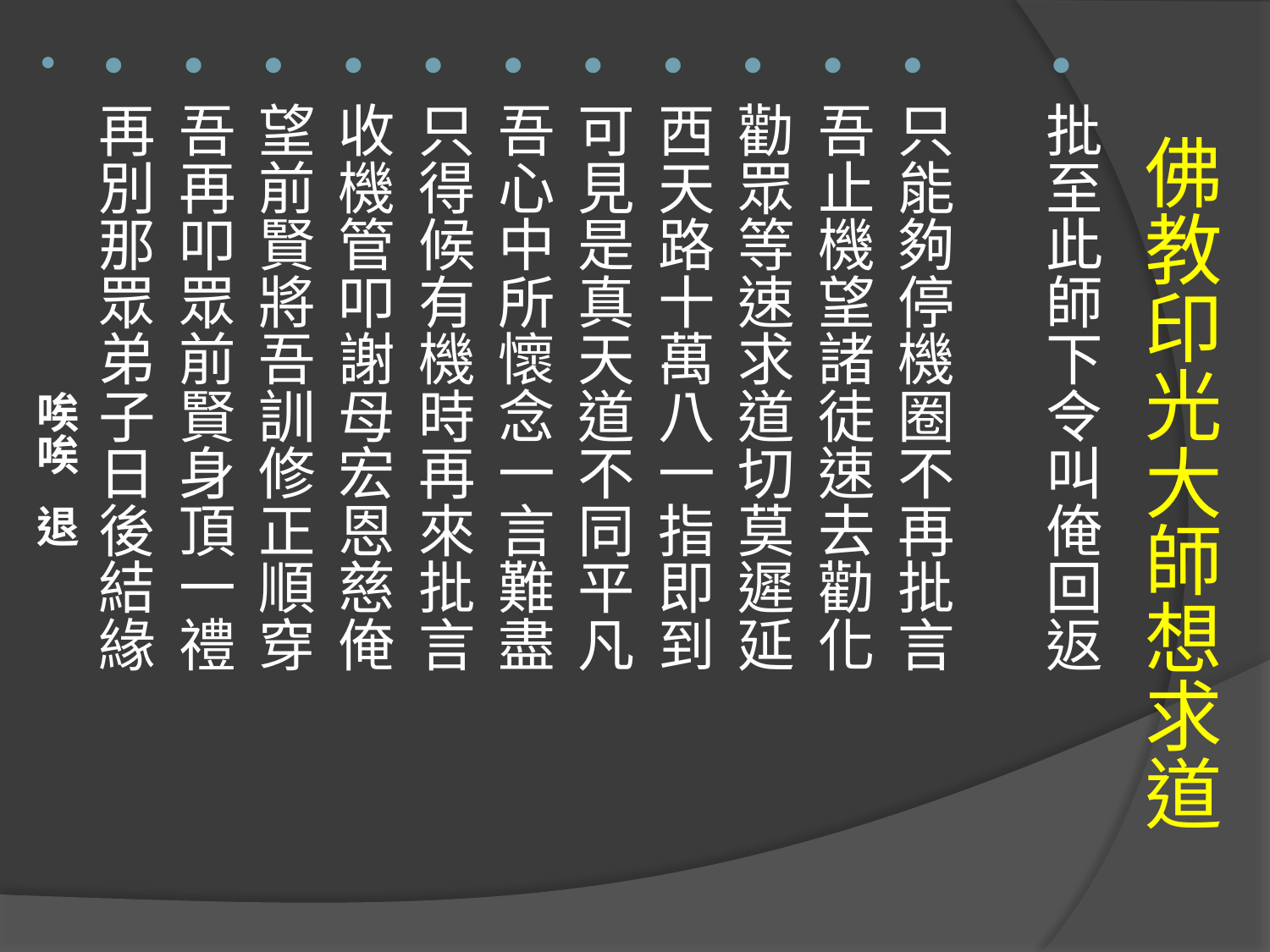

批至此師下令叫俺回返
只能夠停機圈不再批言
吾止機望諸徒速去勸化
勸眾等速求道切莫遲延
西天路十萬八一指即到
可見是真天道不同平凡
吾心中所懷念一言難盡
只得候有機時再來批言
收機管叩謝母宏恩慈俺
望前賢將吾訓修正順穿
吾再叩眾前賢身頂一禮
再別那眾弟子日後結緣
                             唉唉   退
# 佛教印光大師想求道